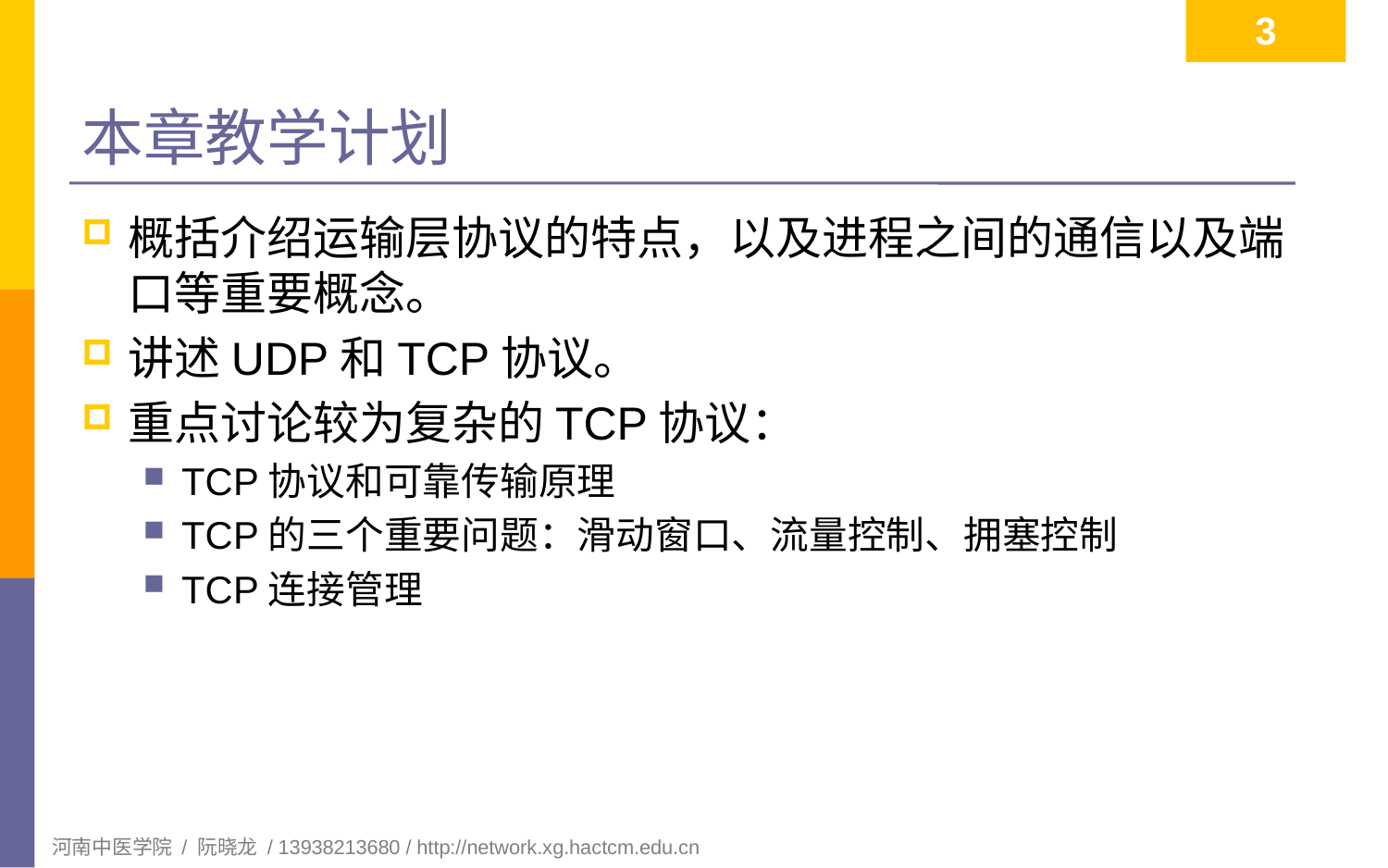

3
# 本章教学计划

概括介绍运输层协议的特点，以及进程之间的通信以及端口等重要概念。
讲述UDP和TCP协议。
重点讨论较为复杂的TCP协议：
TCP协议和可靠传输原理
TCP的三个重要问题：滑动窗口、流量控制、拥塞控制
TCP连接管理